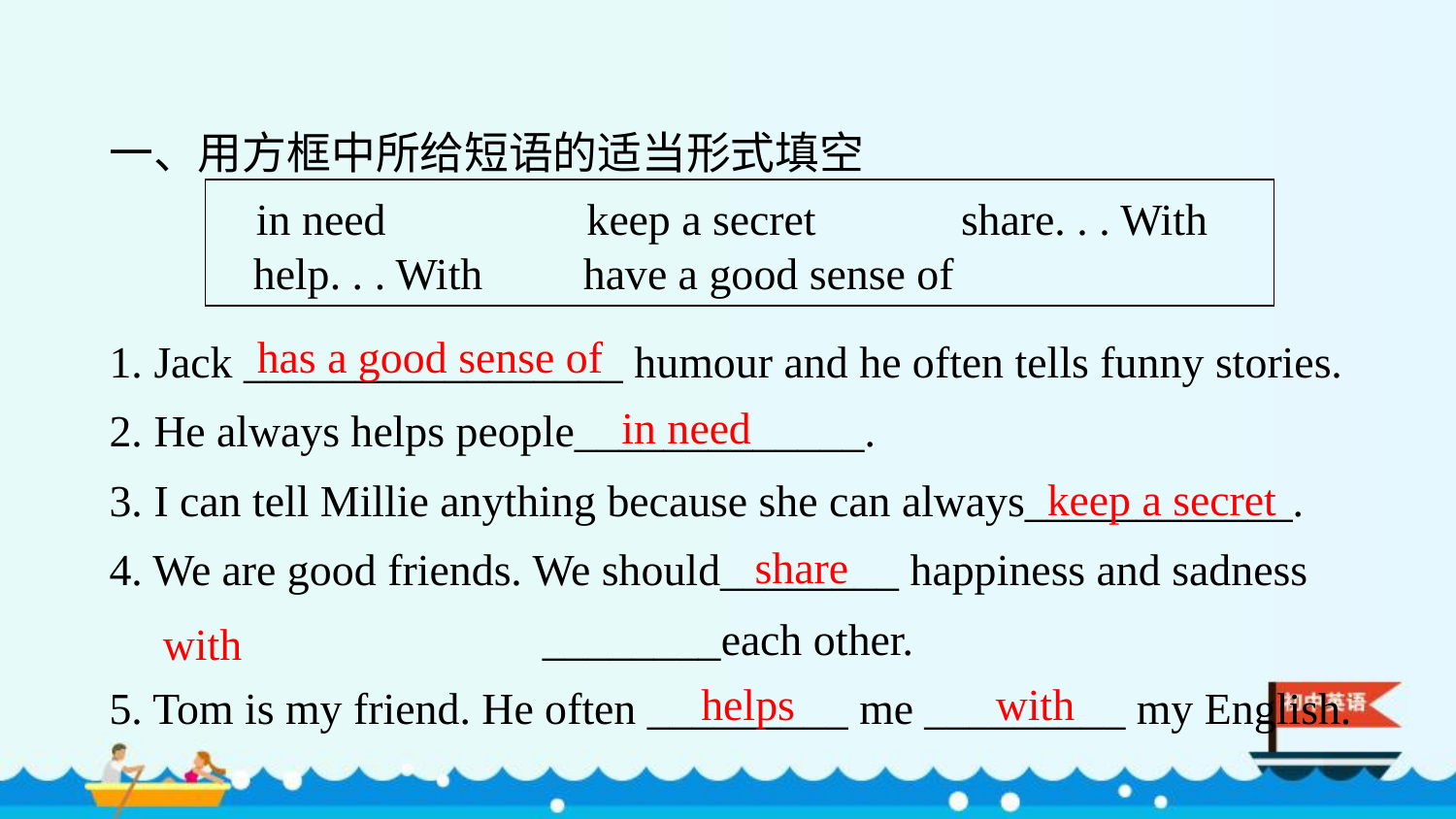

一、用方框中所给短语的适当形式填空

1. Jack _________________ humour and he often tells funny stories.
2. He always helps people_____________.
3. I can tell Millie anything because she can always____________.
4. We are good friends. We should________ happiness and sadness 　　　　　　　　 ________each other.
5. Tom is my friend. He often _________ me _________ my English.
   in need                  keep a secret             share. . . With
   help. . . With         have a good sense of
has a good sense of
in need
keep a secret
share
with
helps                  with